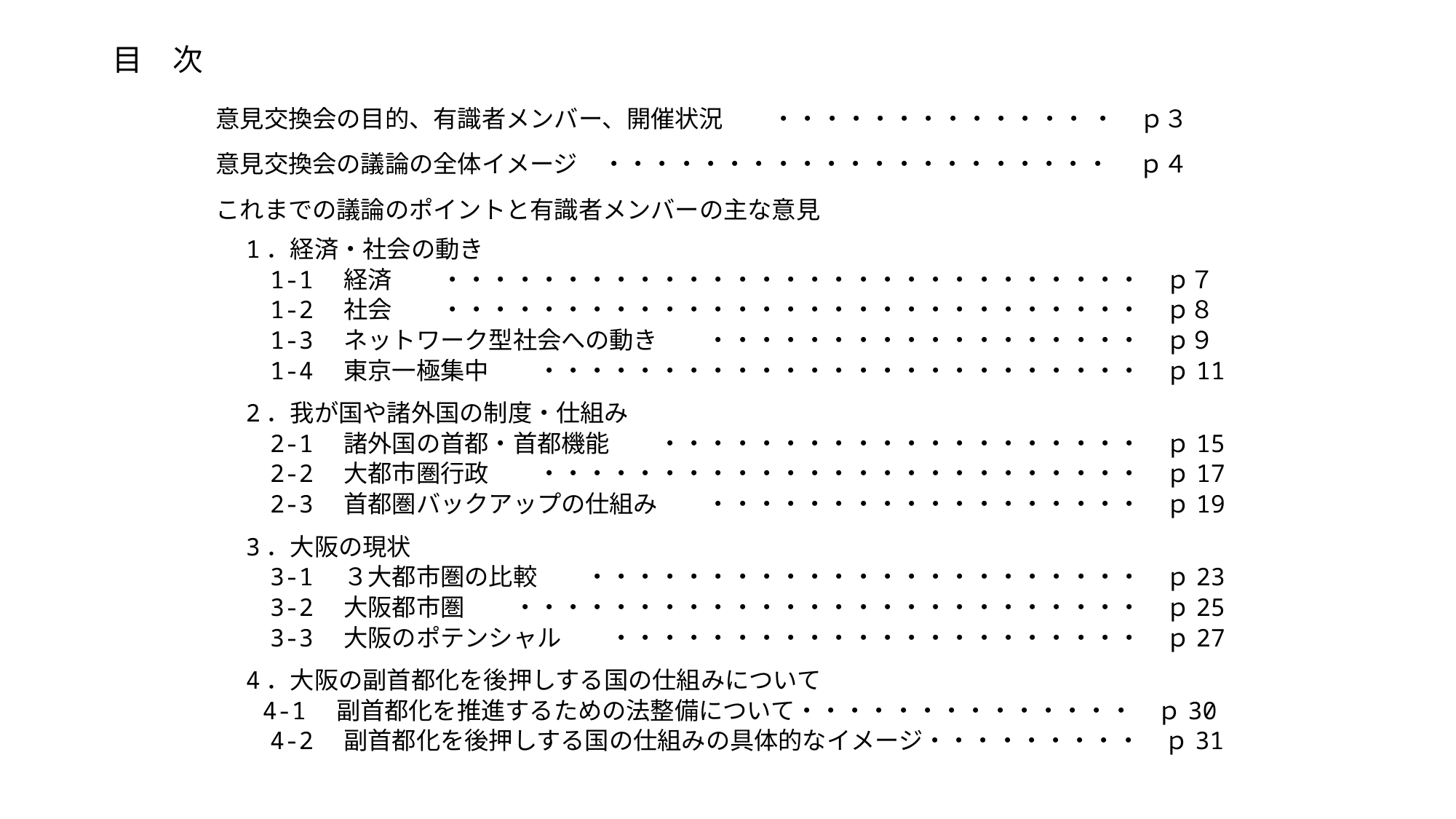

目　次
意見交換会の目的、有識者メンバー、開催状況　　・・・・・・・・・・・・・ ・　ｐ３
意見交換会の議論の全体イメージ　・・・・・・・・・・・・・・・・・・・・・ 　ｐ４
これまでの議論のポイントと有識者メンバーの主な意見
　1．経済・社会の動き
　　1-1　経済　　・・・・・・・・・・・・・・・・・・・・・・・・・・・・・　ｐ７
　　1-2　社会　　・・・・・・・・・・・・・・・・・・・・・・・・・・・・・　ｐ８
　　1-3　ネットワーク型社会への動き　　・・・・・・・・・・・・・・・・・・　ｐ９
　　1-4　東京一極集中　　・・・・・・・・・・・・・・・・・・・・・・・・・　ｐ11
　2．我が国や諸外国の制度・仕組み
　　2-1　諸外国の首都・首都機能　　・・・・・・・・・・・・・・・・・・・・　ｐ15
　　2-2　大都市圏行政　　・・・・・・・・・・・・・・・・・・・・・・・・・　ｐ17
　　2-3　首都圏バックアップの仕組み　　・・・・・・・・・・・・・・・・・・　ｐ19
　3．大阪の現状
　　3-1　３大都市圏の比較　　・・・・・・・・・・・・・・・・・・・・・・・　ｐ23
　　3-2　大阪都市圏　　・・・・・・・・・・・・・・・・・・・・・・・・・・　ｐ25
　　3-3　大阪のポテンシャル　　・・・・・・・・・・・・・・・・・・・・・・　ｐ27
　4．大阪の副首都化を後押しする国の仕組みについて
 　 4-1　副首都化を推進するための法整備について・・・・・・・・・・・・・・　ｐ30
　　4-2　副首都化を後押しする国の仕組みの具体的なイメージ・・・・・・・・・　ｐ31